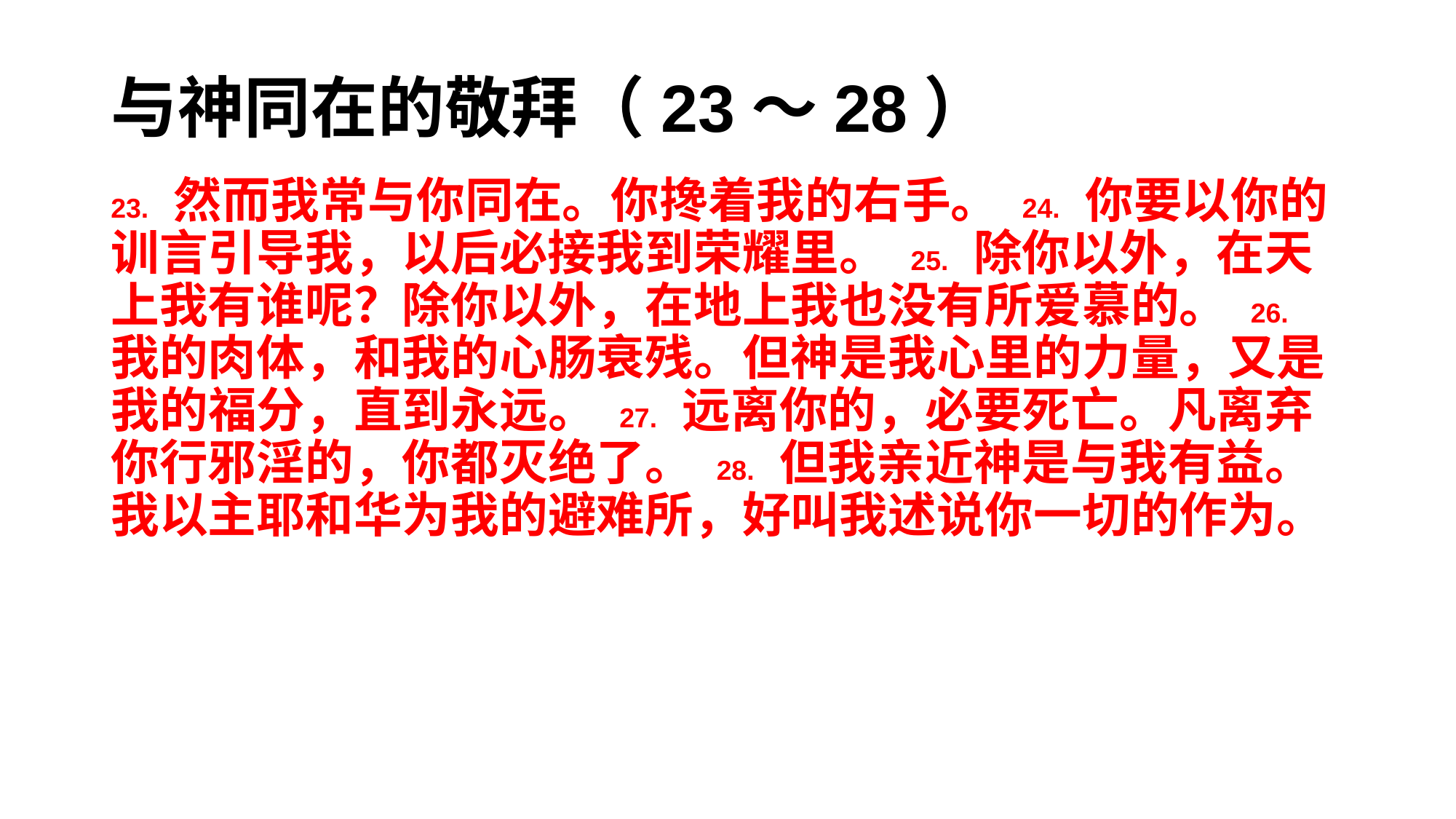

# 与神同在的敬拜（23～28）
23. 然而我常与你同在。你搀着我的右手。 24. 你要以你的训言引导我，以后必接我到荣耀里。 25. 除你以外，在天上我有谁呢？除你以外，在地上我也没有所爱慕的。 26. 我的肉体，和我的心肠衰残。但神是我心里的力量，又是我的福分，直到永远。 27. 远离你的，必要死亡。凡离弃你行邪淫的，你都灭绝了。 28. 但我亲近神是与我有益。我以主耶和华为我的避难所，好叫我述说你一切的作为。